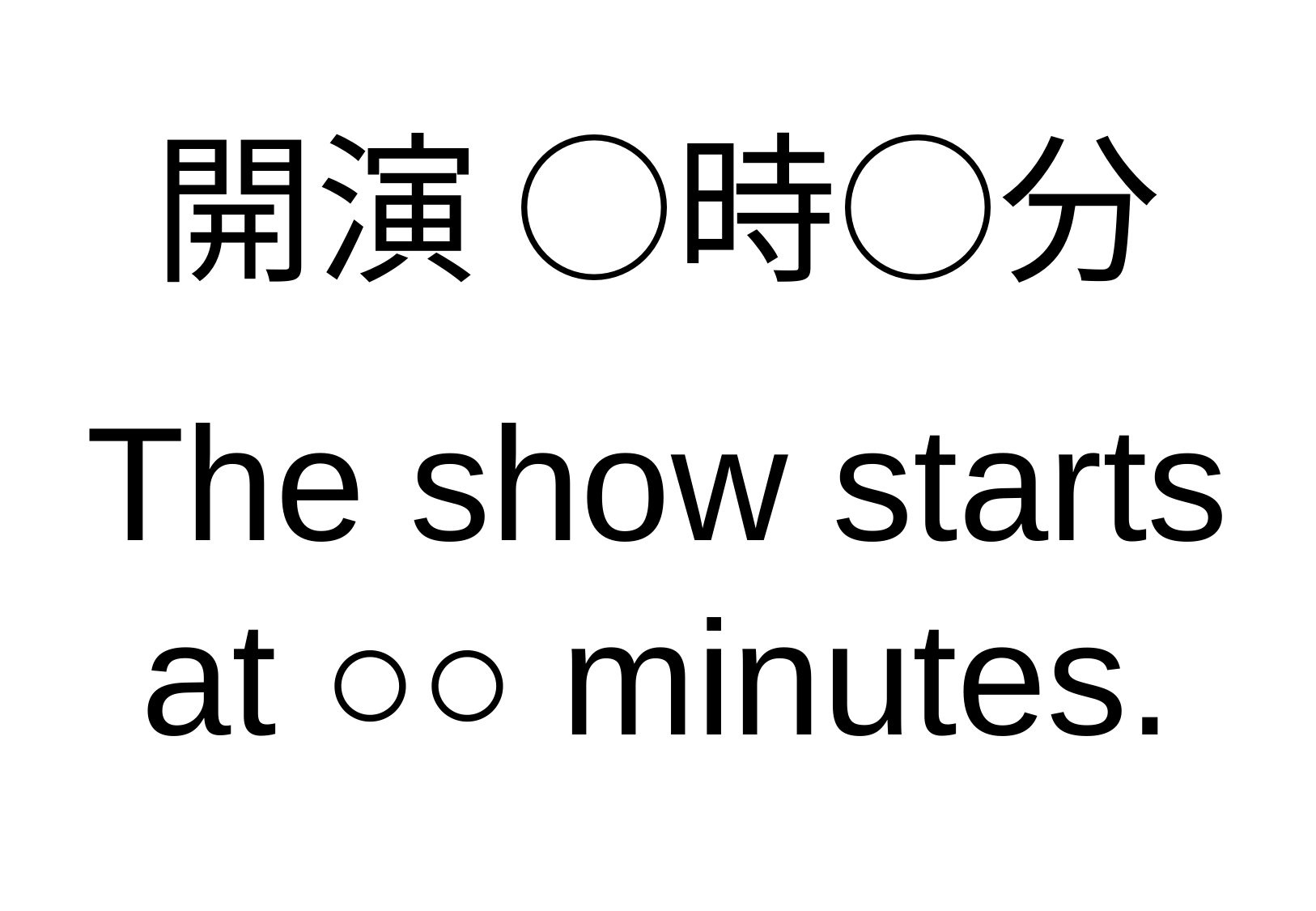

開演 ○時○分
The show starts
at ○○ minutes.